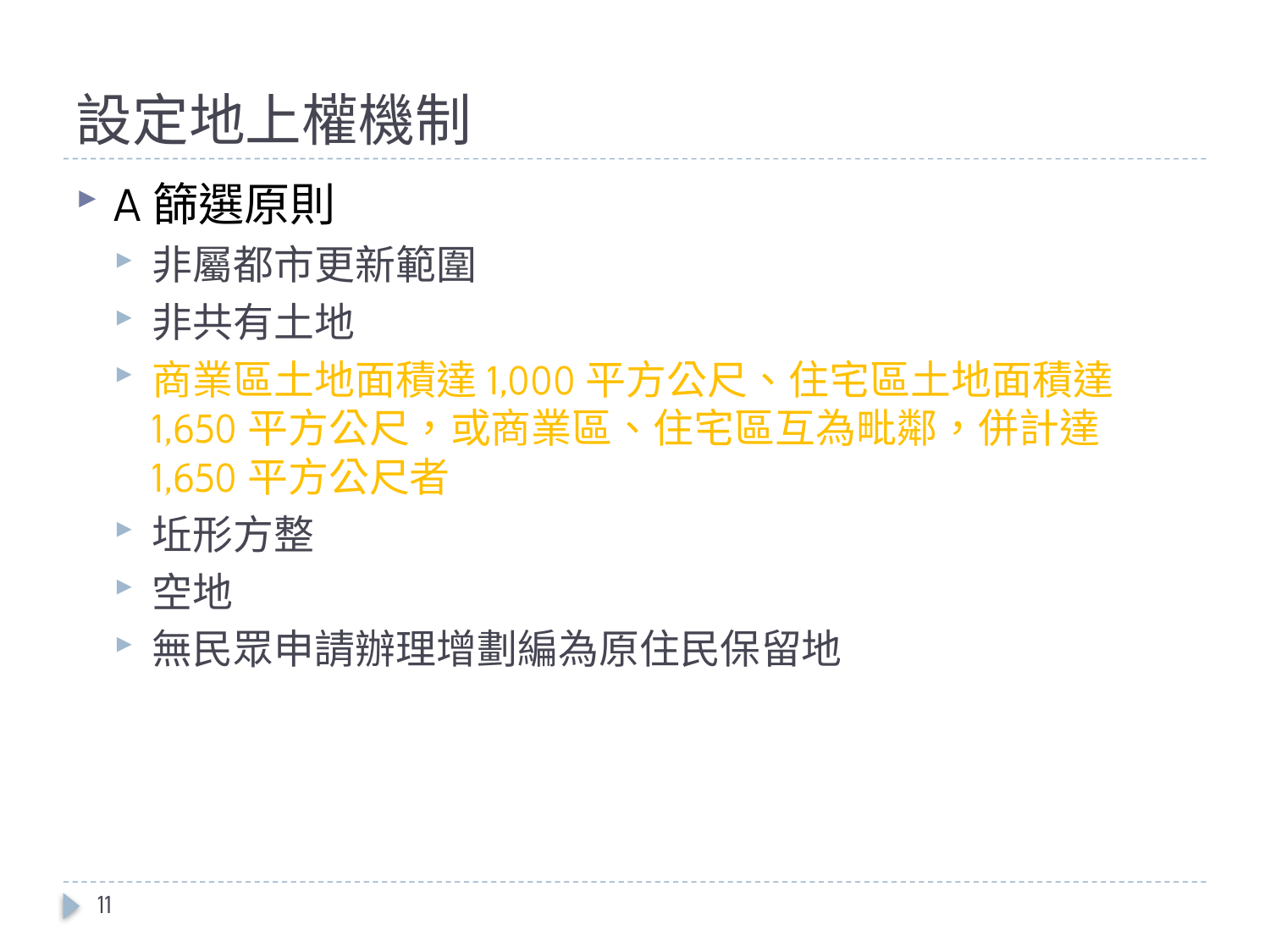

# 設定地上權機制
A篩選原則
非屬都市更新範圍
非共有土地
商業區土地面積達1,000平方公尺、住宅區土地面積達1,650平方公尺，或商業區、住宅區互為毗鄰，併計達1,650平方公尺者
坵形方整
空地
無民眾申請辦理增劃編為原住民保留地
11